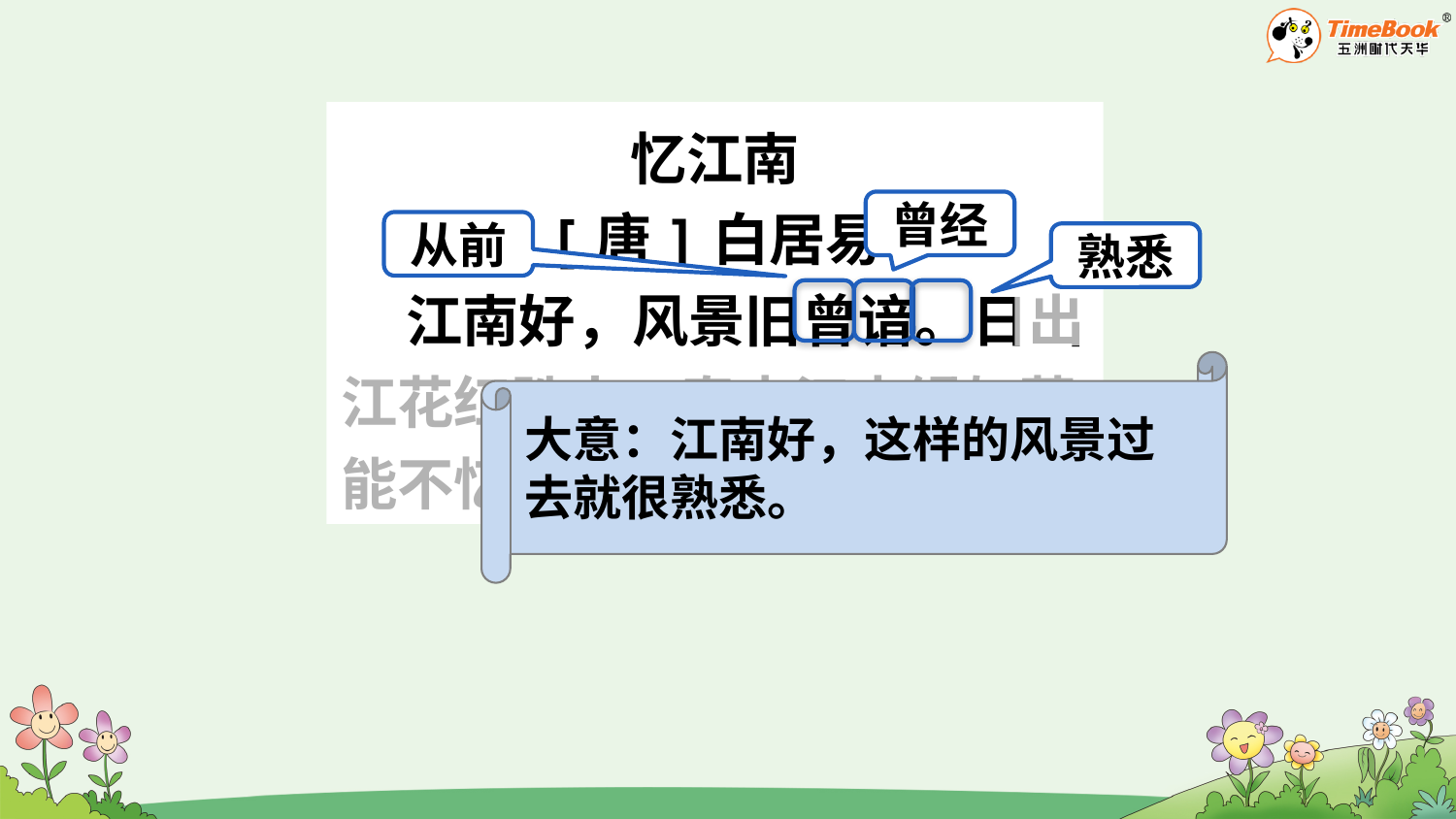

忆江南
[唐]白居易
    江南好，风景旧曾谙。日出江花红胜火，春来江水绿如蓝。能不忆江南？
曾经
从前
熟悉

大意：江南好，这样的风景过去就很熟悉。